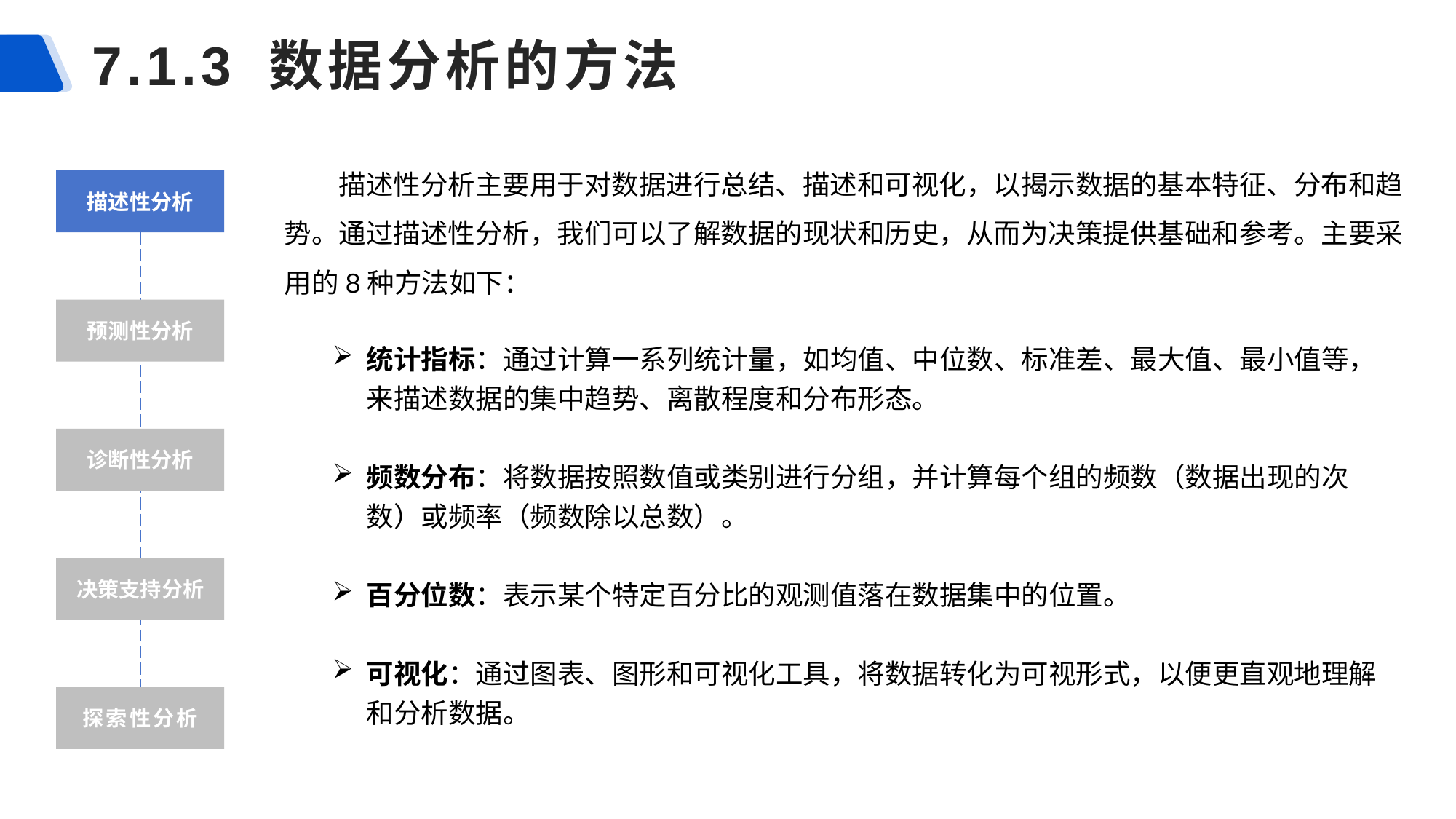

# 7.1.3 数据分析的方法
描述性分析主要用于对数据进行总结、描述和可视化，以揭示数据的基本特征、分布和趋势。通过描述性分析，我们可以了解数据的现状和历史，从而为决策提供基础和参考。主要采用的8种方法如下：
描述性分析
预测性分析
统计指标：通过计算一系列统计量，如均值、中位数、标准差、最大值、最小值等，来描述数据的集中趋势、离散程度和分布形态。

频数分布：将数据按照数值或类别进行分组，并计算每个组的频数（数据出现的次数）或频率（频数除以总数）。

百分位数：表示某个特定百分比的观测值落在数据集中的位置。

可视化：通过图表、图形和可视化工具，将数据转化为可视形式，以便更直观地理解和分析数据。
诊断性分析
决策支持分析
探索性分析